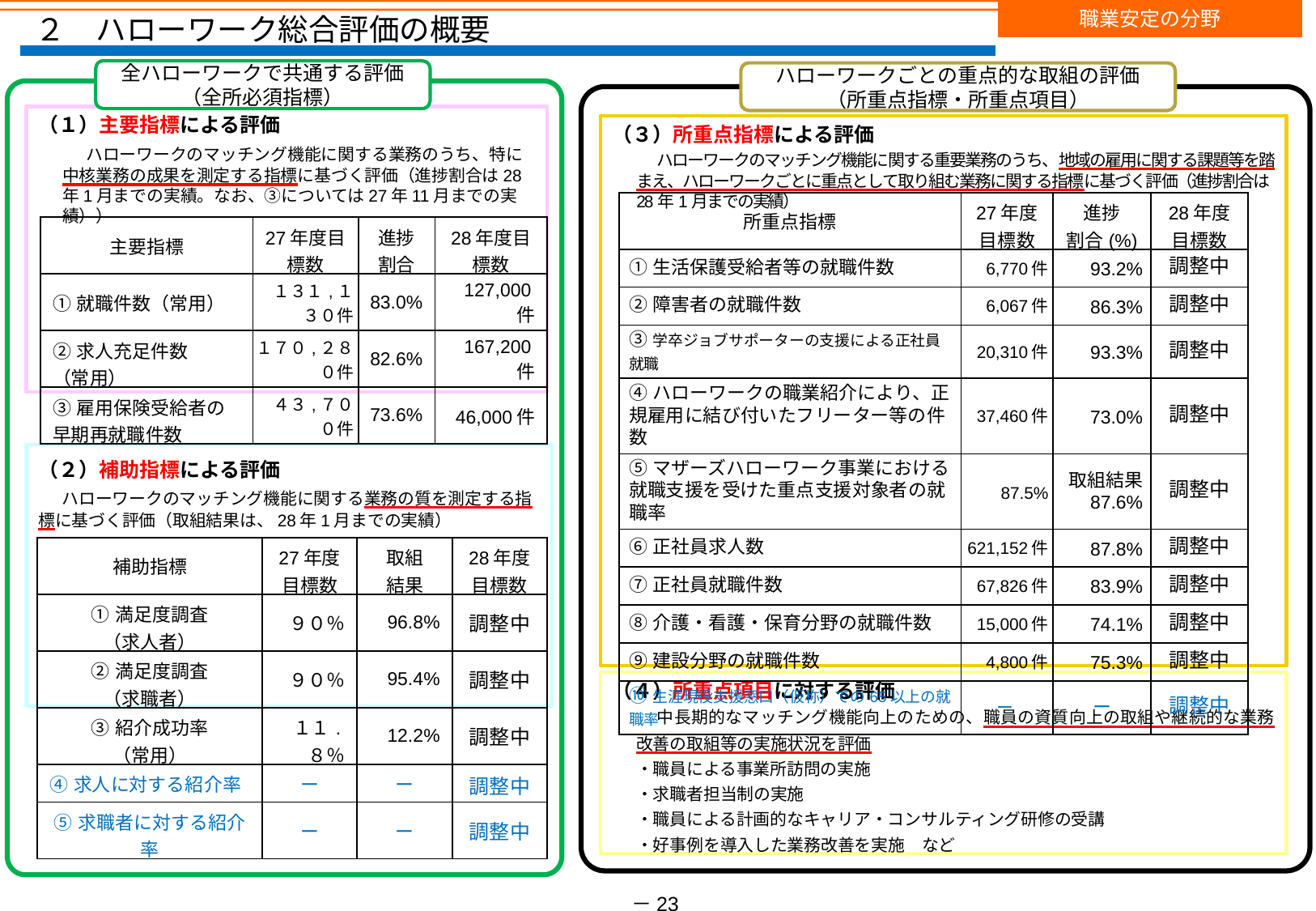

職業安定の分野

　２　ハローワーク総合評価の概要
全ハローワークで共通する評価
（全所必須指標）
ハローワークごとの重点的な取組の評価
（所重点指標・所重点項目）

（１）主要指標による評価
　ハローワークのマッチング機能に関する業務のうち、特に中核業務の成果を測定する指標に基づく評価（進捗割合は28年1月までの実績。なお、③については27年11月までの実績））

（３）所重点指標による評価
　ハローワークのマッチング機能に関する重要業務のうち、地域の雇用に関する課題等を踏まえ、ハローワークごとに重点として取り組む業務に関する指標に基づく評価（進捗割合は28年1月までの実績）

| 所重点指標 | 27年度目標数 | 進捗 割合(%) | 28年度目標数 |
| --- | --- | --- | --- |
| ①生活保護受給者等の就職件数 | 6,770件 | 93.2% | 調整中 |
| ②障害者の就職件数 | 6,067件 | 86.3% | 調整中 |
| ③学卒ジョブサポーターの支援による正社員就職 | 20,310件 | 93.3% | 調整中 |
| ④ハローワークの職業紹介により、正規雇用に結び付いたフリーター等の件数 | 37,460件 | 73.0% | 調整中 |
| ⑤マザーズハローワーク事業における就職支援を受けた重点支援対象者の就職率 | 87.5% | 取組結果 87.6% | 調整中 |
| ⑥正社員求人数 | 621,152件 | 87.8% | 調整中 |
| ⑦正社員就職件数 | 67,826件 | 83.9% | 調整中 |
| ⑧介護・看護・保育分野の就職件数 | 15,000件 | 74.1% | 調整中 |
| ⑨建設分野の就職件数 | 4,800件 | 75.3% | 調整中 |
| ⑩生涯現役支援窓口（仮称）での65以上の就職率 | ー | ー | 調整中 |
| 主要指標 | 27年度目標数 | 進捗 割合 | 28年度目標数 |
| --- | --- | --- | --- |
| ①就職件数（常用） | １３１,１３０件 | 83.0% | 127,000件 |
| ②求人充足件数 （常用） | １７０,２８０件 | 82.6% | 167,200件 |
| ③雇用保険受給者の早期再就職件数 | ４３,７００件 | 73.6% | 46,000件 |

（２）補助指標による評価
　ハローワークのマッチング機能に関する業務の質を測定する指標に基づく評価（取組結果は、28年1月までの実績）

| 補助指標 | 27年度目標数 | 取組 結果 | 28年度目標数 |
| --- | --- | --- | --- |
| ①満足度調査 （求人者） | ９０％ | 96.8% | 調整中 |
| ②満足度調査 （求職者） | ９０％ | 95.4% | 調整中 |
| ③紹介成功率 （常用） | １１.８％ | 12.2% | 調整中 |
| ④求人に対する紹介率 | ー | ー | 調整中 |
| ⑤求職者に対する紹介率 | ー | ー | 調整中 |
（４）所重点項目に対する評価
　中長期的なマッチング機能向上のための、職員の資質向上の取組や継続的な業務改善の取組等の実施状況を評価
・職員による事業所訪問の実施
・求職者担当制の実施
・職員による計画的なキャリア・コンサルティング研修の受講
・好事例を導入した業務改善を実施　など
－23－